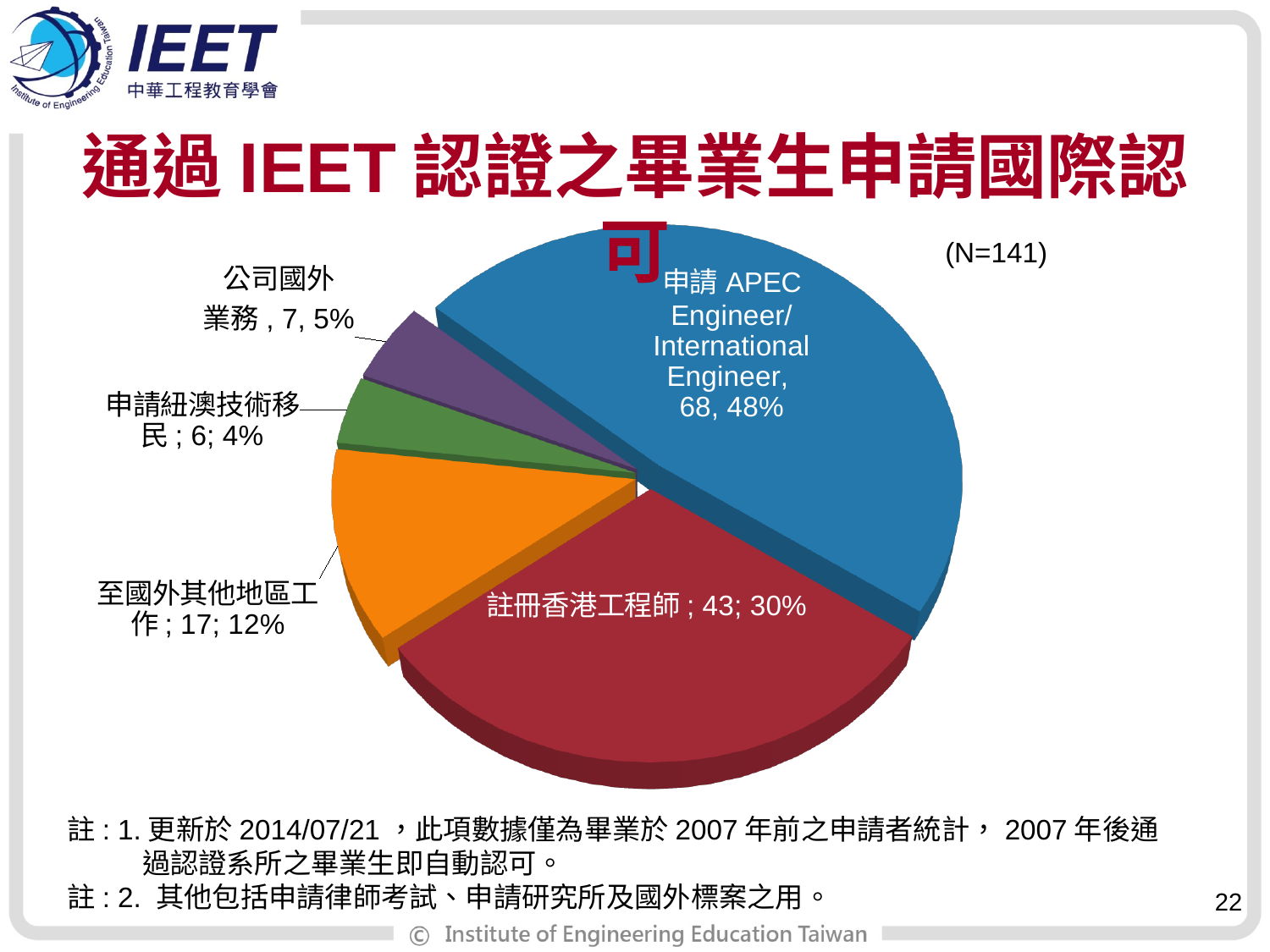

[unsupported chart]

通過IEET認證之畢業生申請國際認可
(N=141)
註: 1.更新於2014/07/21，此項數據僅為畢業於2007年前之申請者統計，2007年後通過認證系所之畢業生即自動認可。
註: 2. 其他包括申請律師考試、申請研究所及國外標案之用。
22